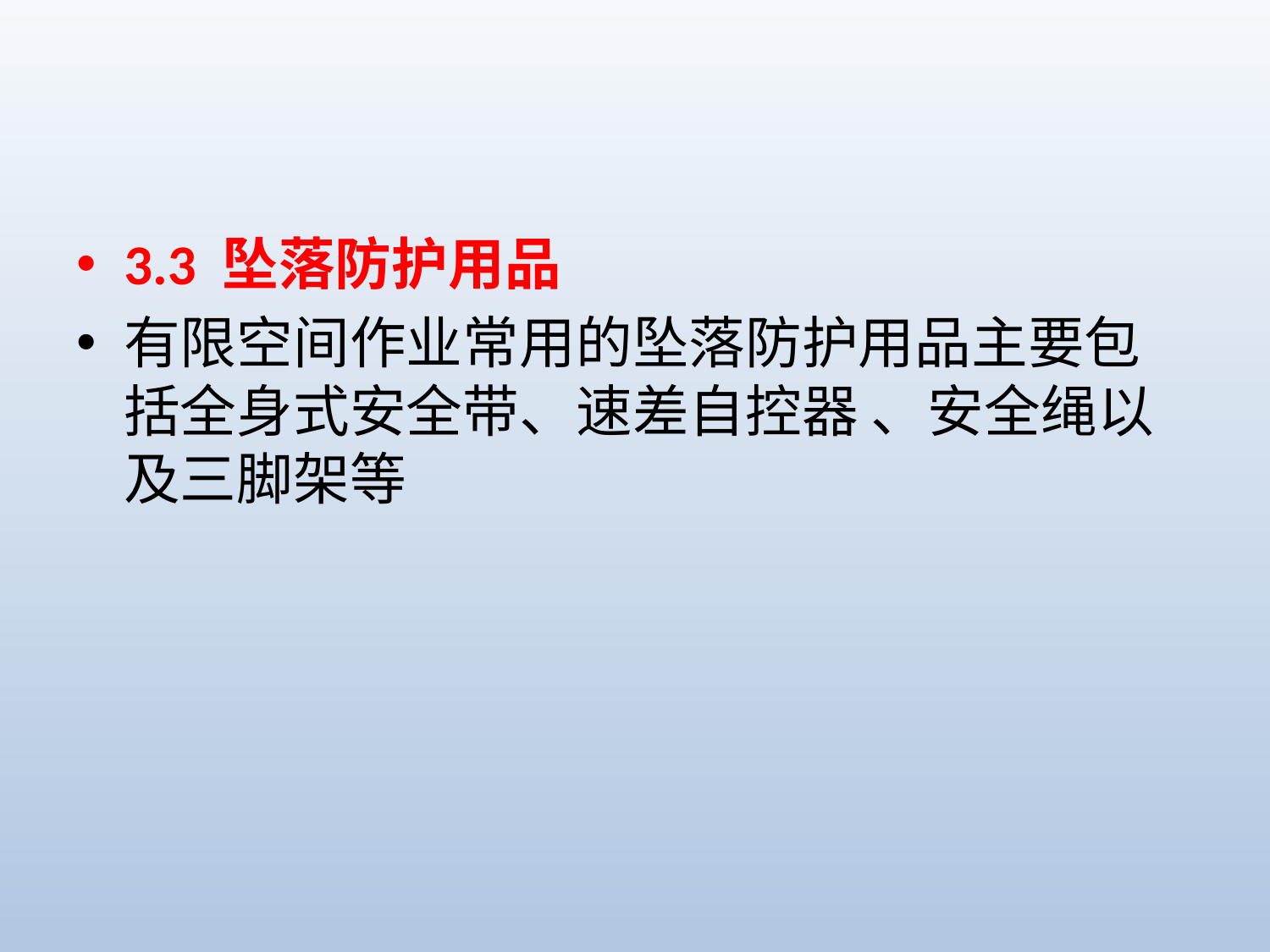

#
3.3 坠落防护用品
有限空间作业常用的坠落防护用品主要包括全身式安全带、速差自控器 、安全绳以及三脚架等